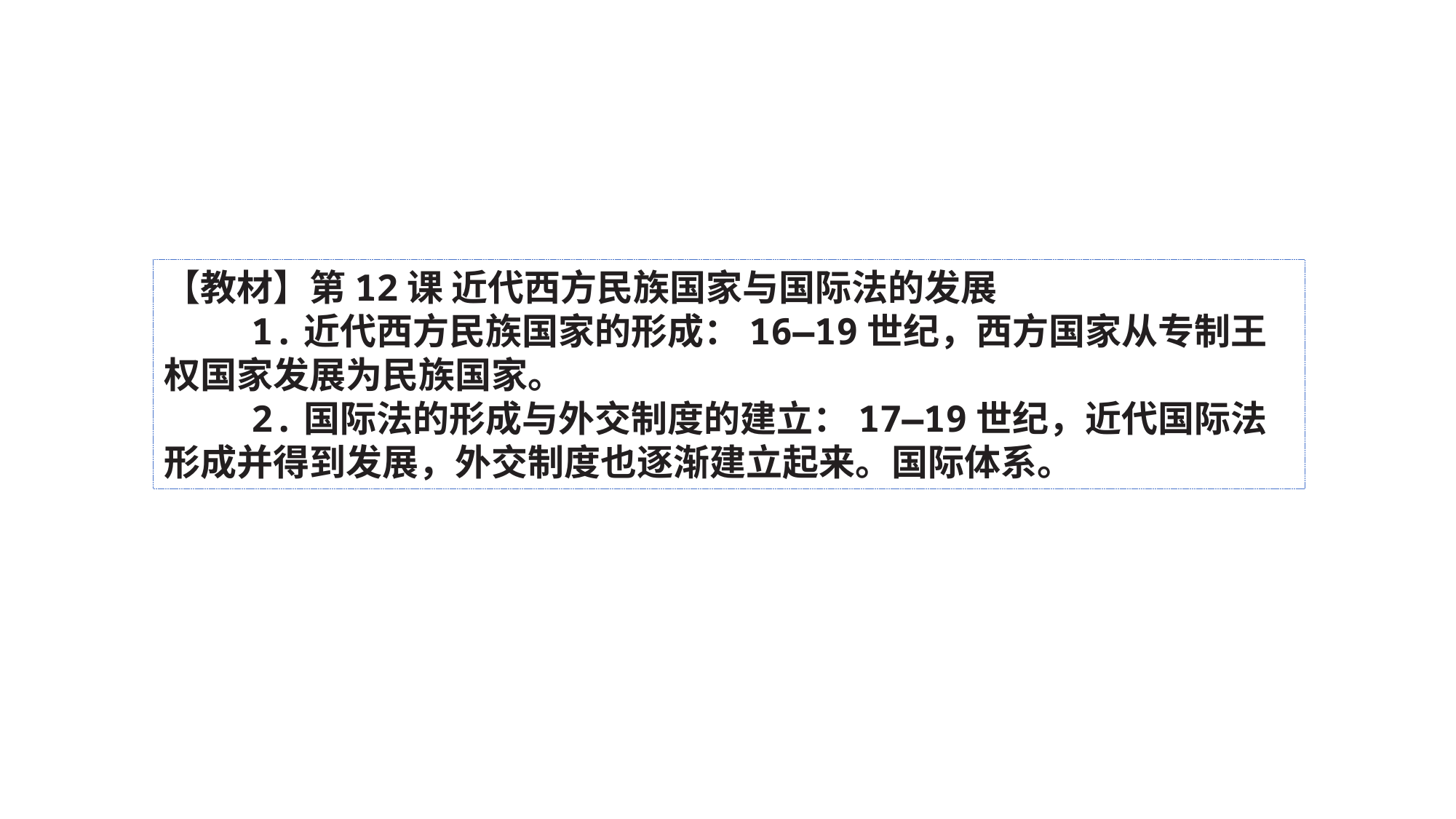

【教材】第12课 近代西方民族国家与国际法的发展
    1.近代西方民族国家的形成：16—19世纪，西方国家从专制王权国家发展为民族国家。
    2.国际法的形成与外交制度的建立：17—19世纪，近代国际法形成并得到发展，外交制度也逐渐建立起来。国际体系。